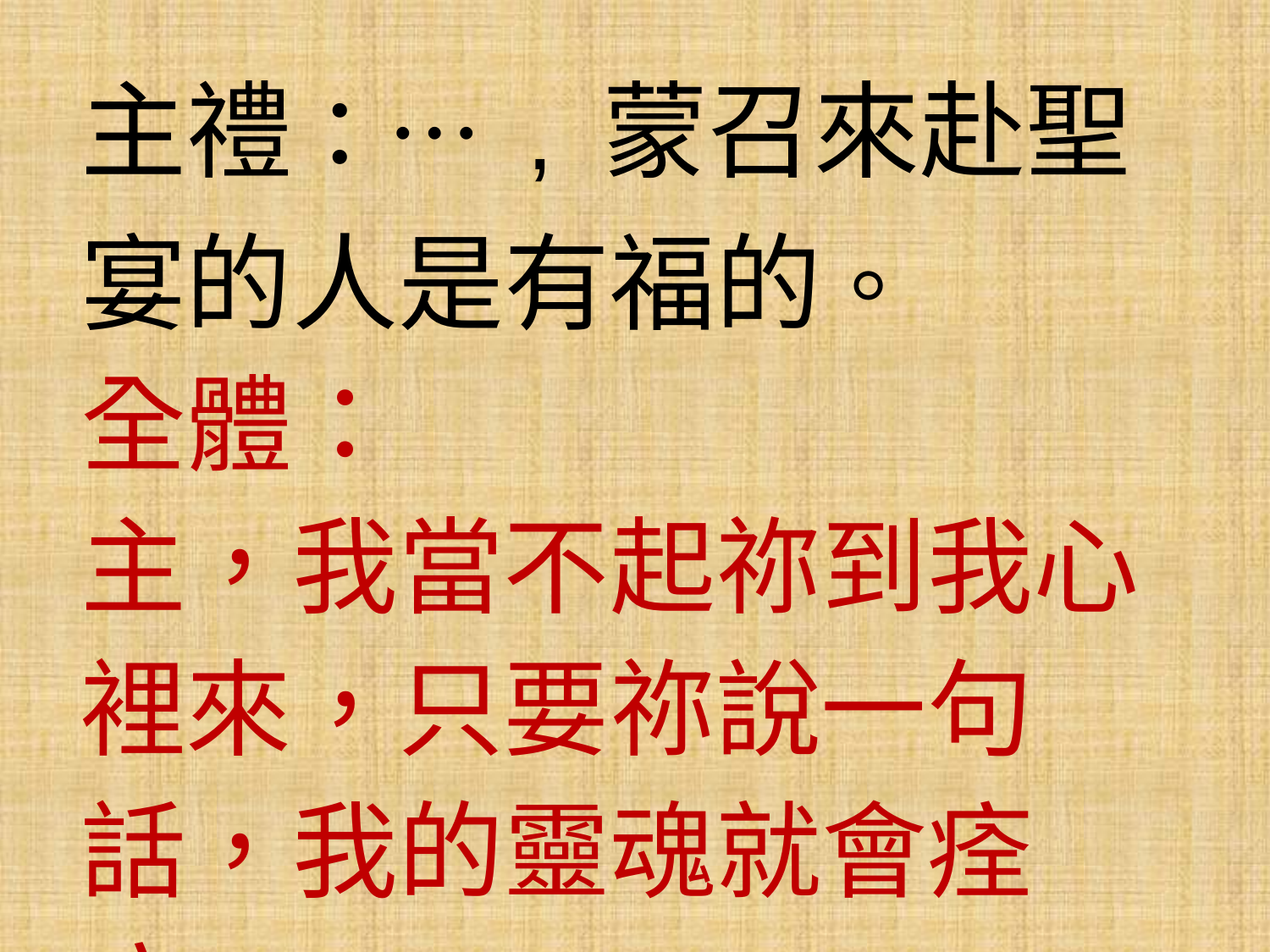

主禮：… , 蒙召來赴聖宴的人是有福的。
全體：
主，我當不起祢到我心裡來，只要祢說一句話，我的靈魂就會痊癒。